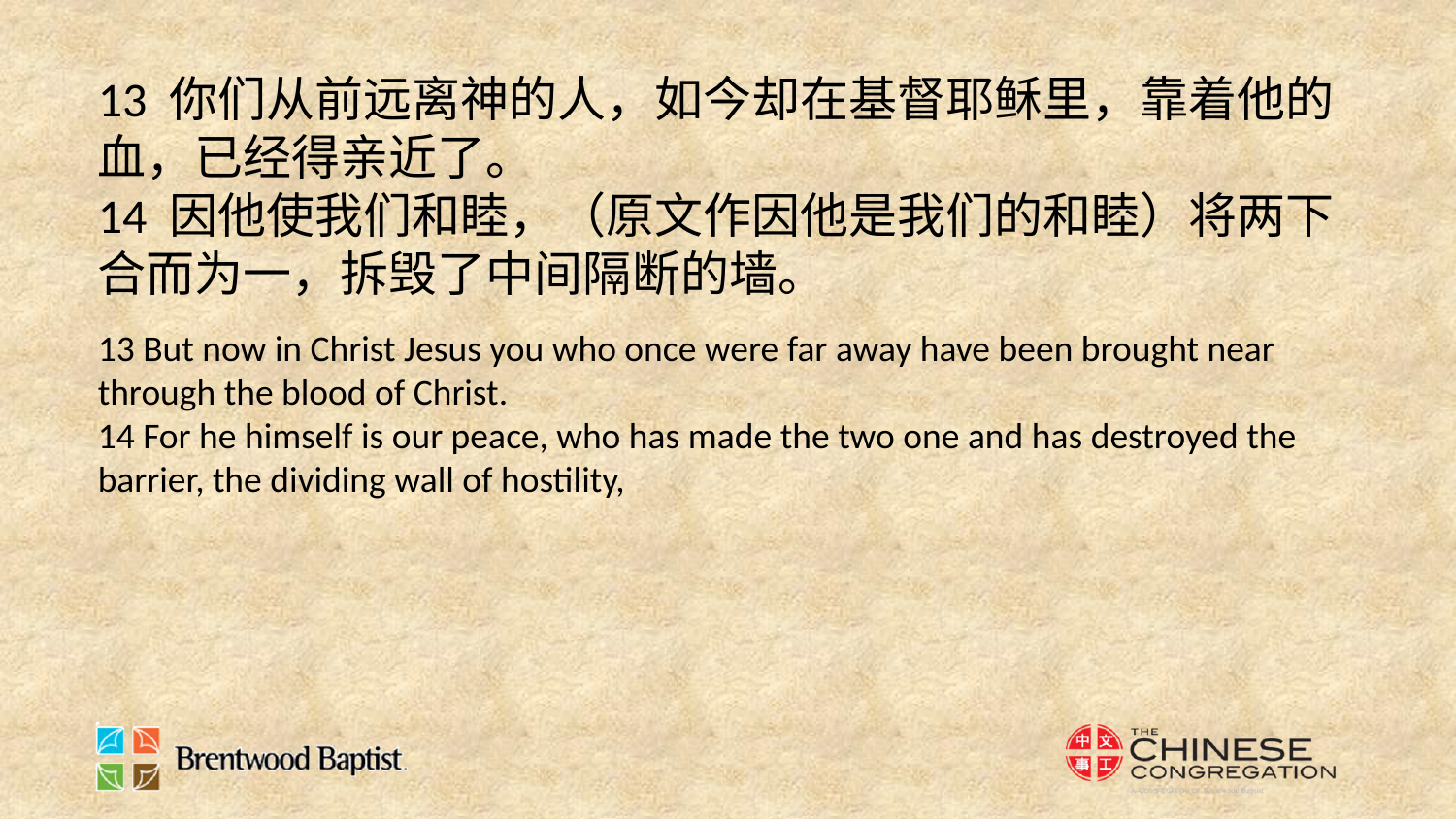

13 你们从前远离神的人，如今却在基督耶稣里，靠着他的血，已经得亲近了。
14 因他使我们和睦，（原文作因他是我们的和睦）将两下合而为一，拆毁了中间隔断的墙。

13 But now in Christ Jesus you who once were far away have been brought near through the blood of Christ.
14 For he himself is our peace, who has made the two one and has destroyed the barrier, the dividing wall of hostility,